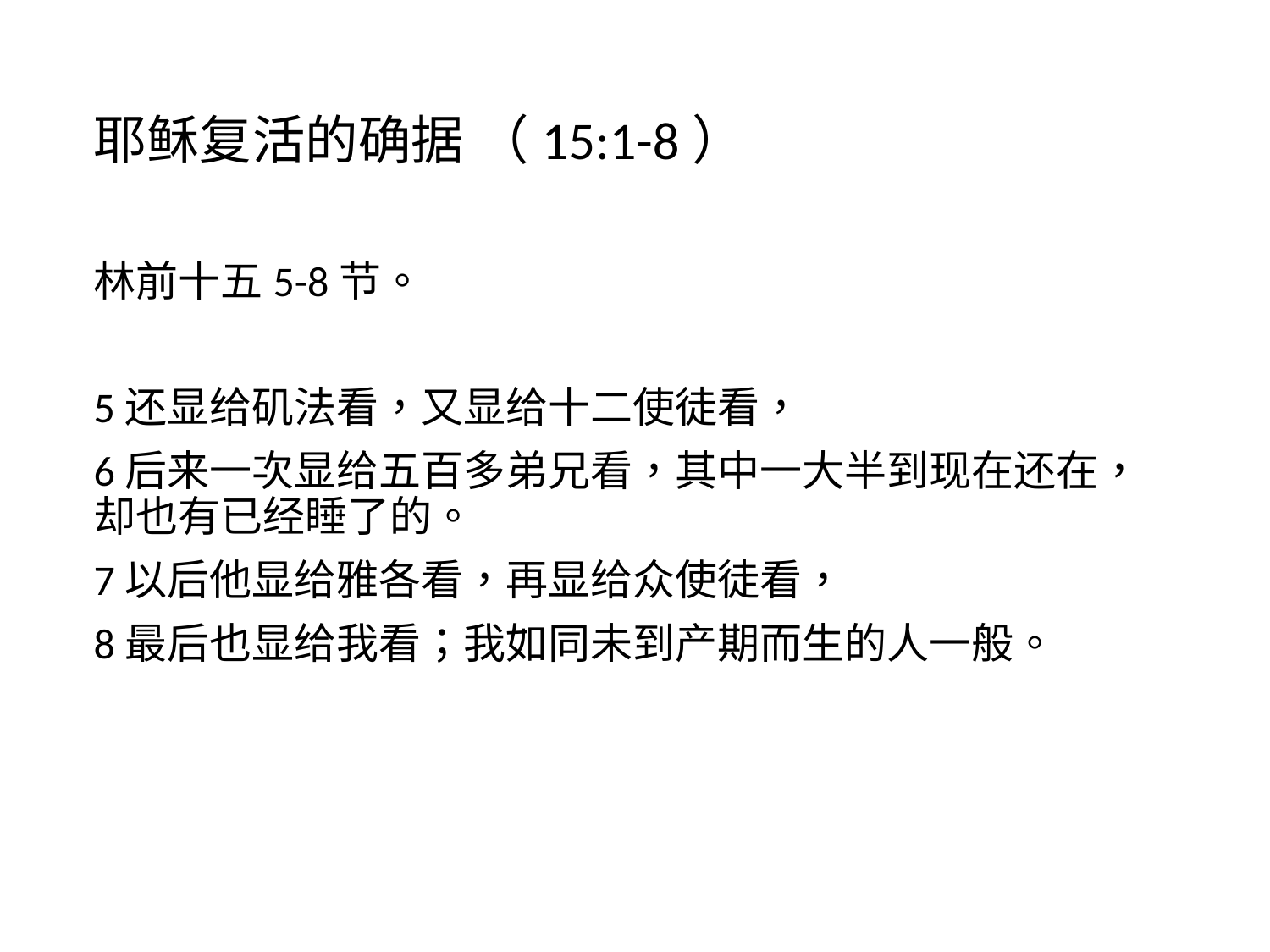

# 耶稣复活的确据 （15:1-8）
林前十五5-8节。

5还显给矶法看，又显给十二使徒看，
6后来一次显给五百多弟兄看，其中一大半到现在还在，却也有已经睡了的。
7以后他显给雅各看，再显给众使徒看，
8最后也显给我看；我如同未到产期而生的人一般。